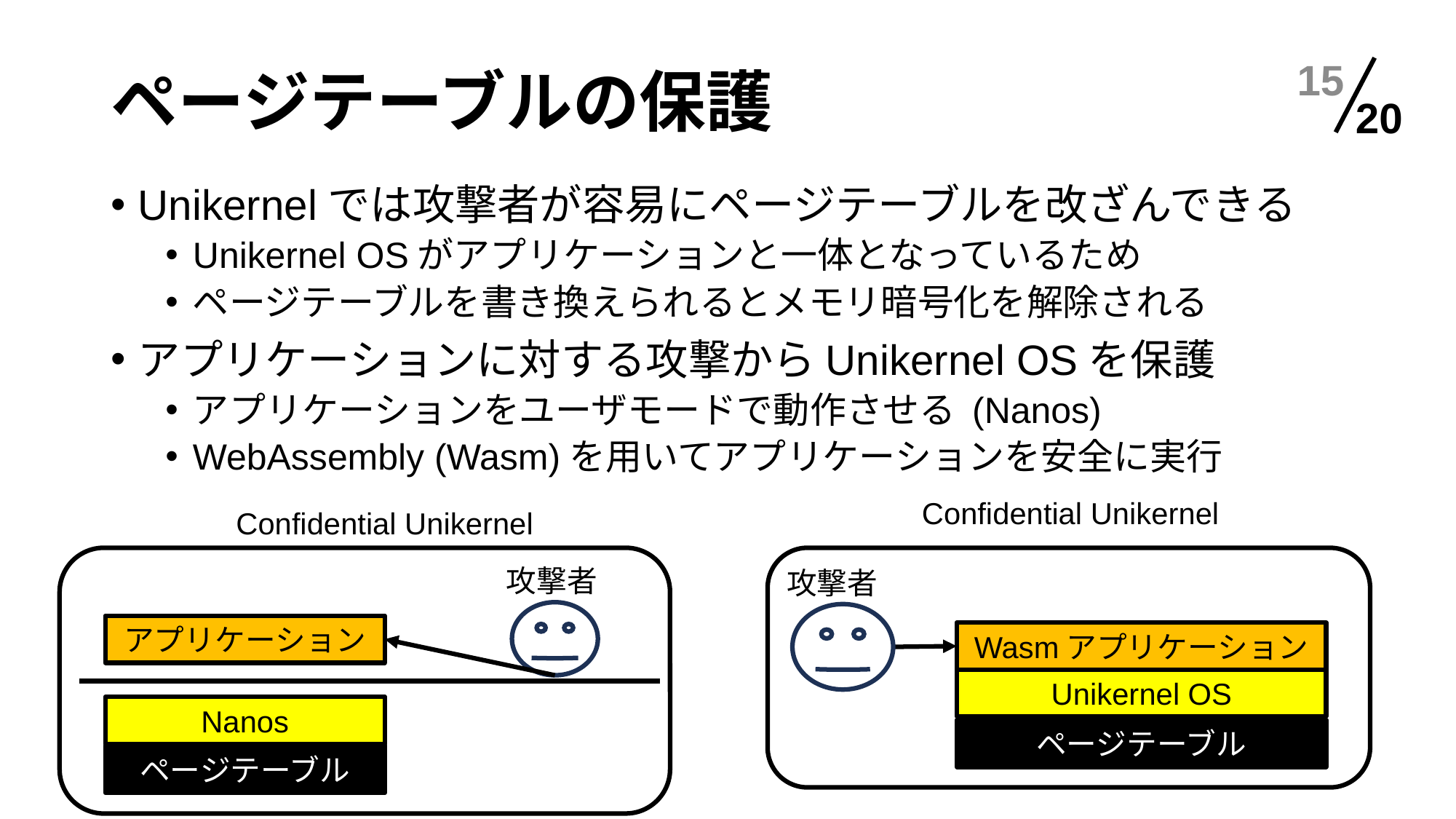

# ページテーブルの保護
15
Unikernelでは攻撃者が容易にページテーブルを改ざんできる
Unikernel OSがアプリケーションと一体となっているため
ページテーブルを書き換えられるとメモリ暗号化を解除される
アプリケーションに対する攻撃からUnikernel OSを保護
アプリケーションをユーザモードで動作させる (Nanos)
WebAssembly (Wasm)を用いてアプリケーションを安全に実行
Confidential Unikernel
Confidential Unikernel

攻撃者
攻撃者

アプリケーション
Wasmアプリケーション
Unikernel OS
Nanos
ページテーブル
ページテーブル